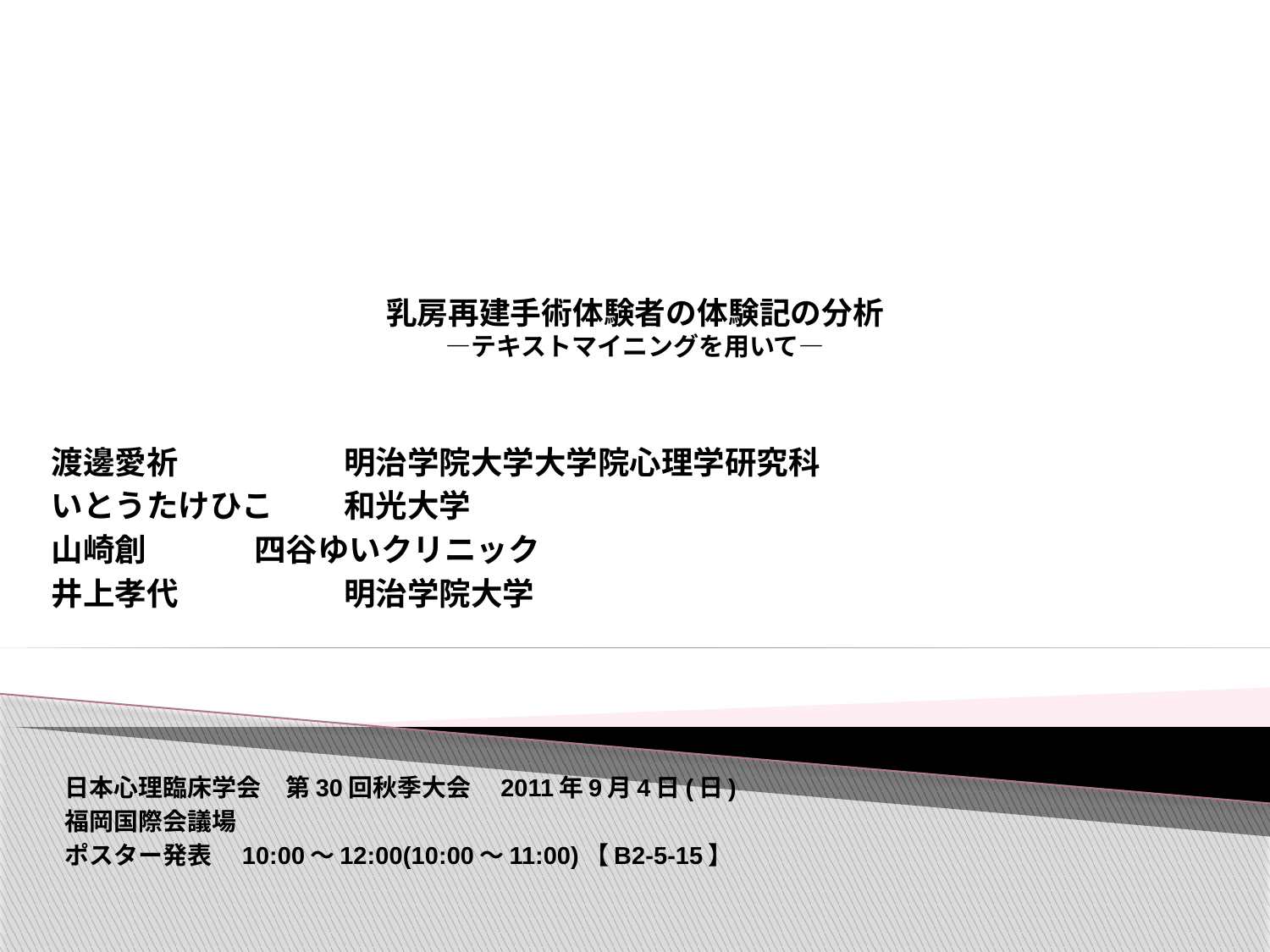

# 乳房再建手術体験者の体験記の分析 ―テキストマイニングを用いて―
渡邊愛祈　　　　　 明治学院大学大学院心理学研究科
いとうたけひこ　　 和光大学
山崎創               四谷ゆいクリニック
井上孝代　　　　　 明治学院大学

日本心理臨床学会　第30回秋季大会　2011年9月4日(日)
福岡国際会議場
ポスター発表　10:00～12:00(10:00～11:00)【B2-5-15】